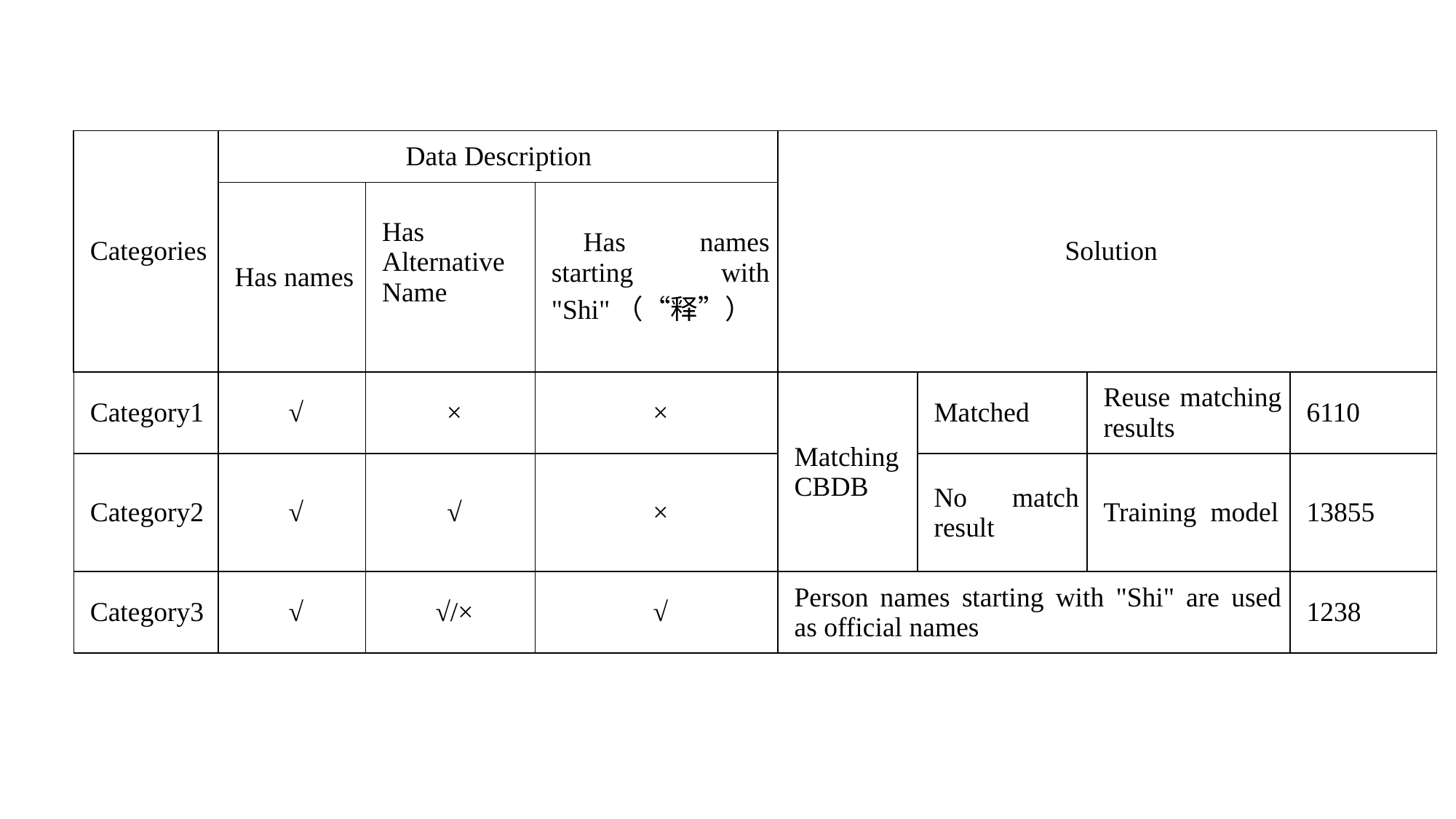

| Categories | Data Description |  |  | Solution |  |  |  |
| --- | --- | --- | --- | --- | --- | --- | --- |
|  | Has names | Has Alternative Name | Has names starting with "Shi"（“释”） |  |  |  |  |
| Category1 | √ | × | × | Matching CBDB | Matched | Reuse matching results | 6110 |
| Category2 | √ | √ | × |  | No match result | Training model | 13855 |
| Category3 | √ | √/× | √ | Person names starting with "Shi" are used as official names |  |  | 1238 |